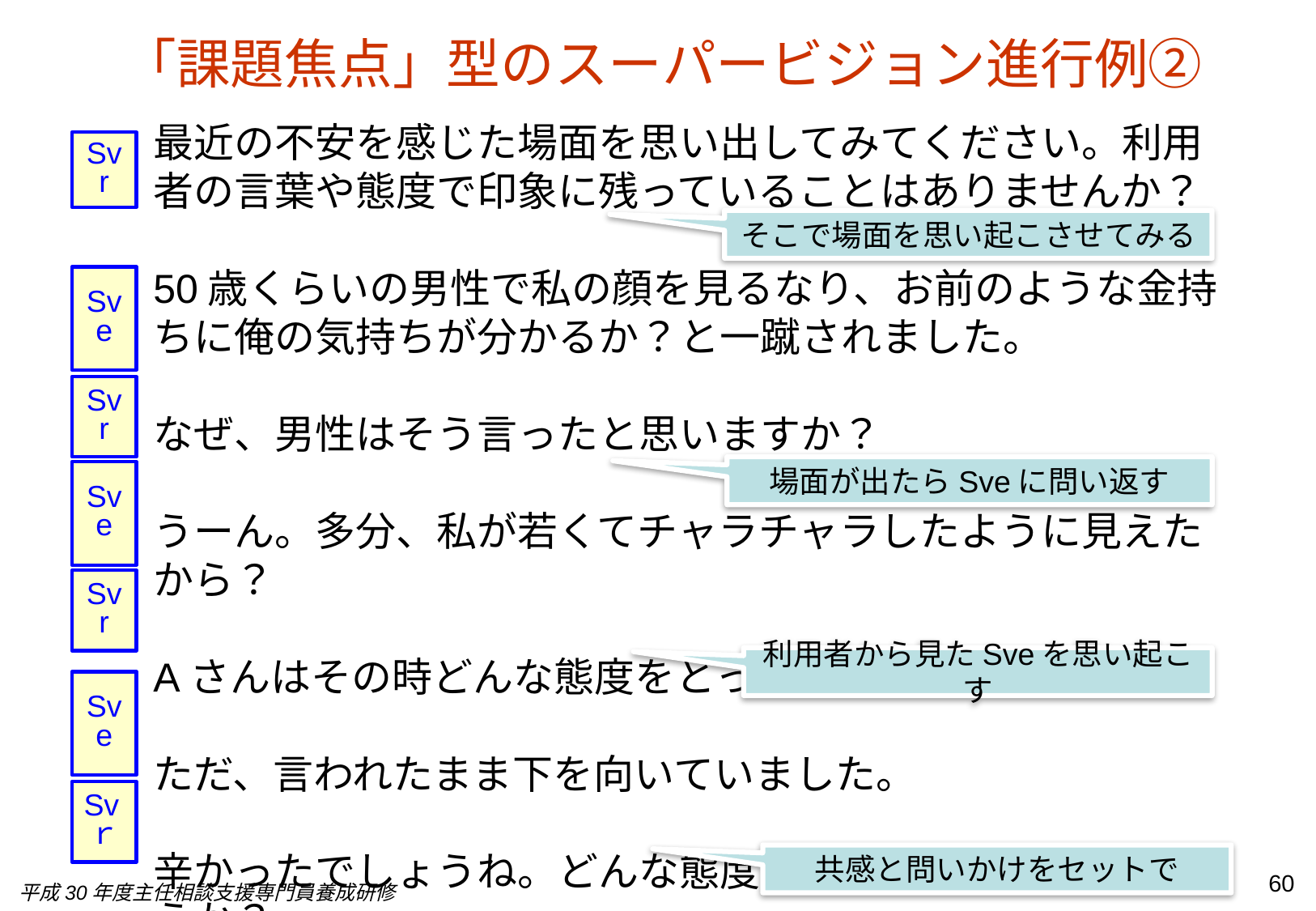

「課題焦点」型のスーパービジョン進行例②
最近の不安を感じた場面を思い出してみてください。利用者の言葉や態度で印象に残っていることはありませんか？

50歳くらいの男性で私の顔を見るなり、お前のような金持ちに俺の気持ちが分かるか？と一蹴されました。

なぜ、男性はそう言ったと思いますか？

うーん。多分、私が若くてチャラチャラしたように見えたから？

Aさんはその時どんな態度をとっていましたか？

ただ、言われたまま下を向いていました。

辛かったでしょうね。どんな態度をとるべきだったでしょうか？
Svr
そこで場面を思い起こさせてみる
Sve
Svr
場面が出たらSveに問い返す
Sve
Svr
利用者から見たSveを思い起こす
Sve
Svｒ
共感と問いかけをセットで
60
平成30年度主任相談支援専門員養成研修